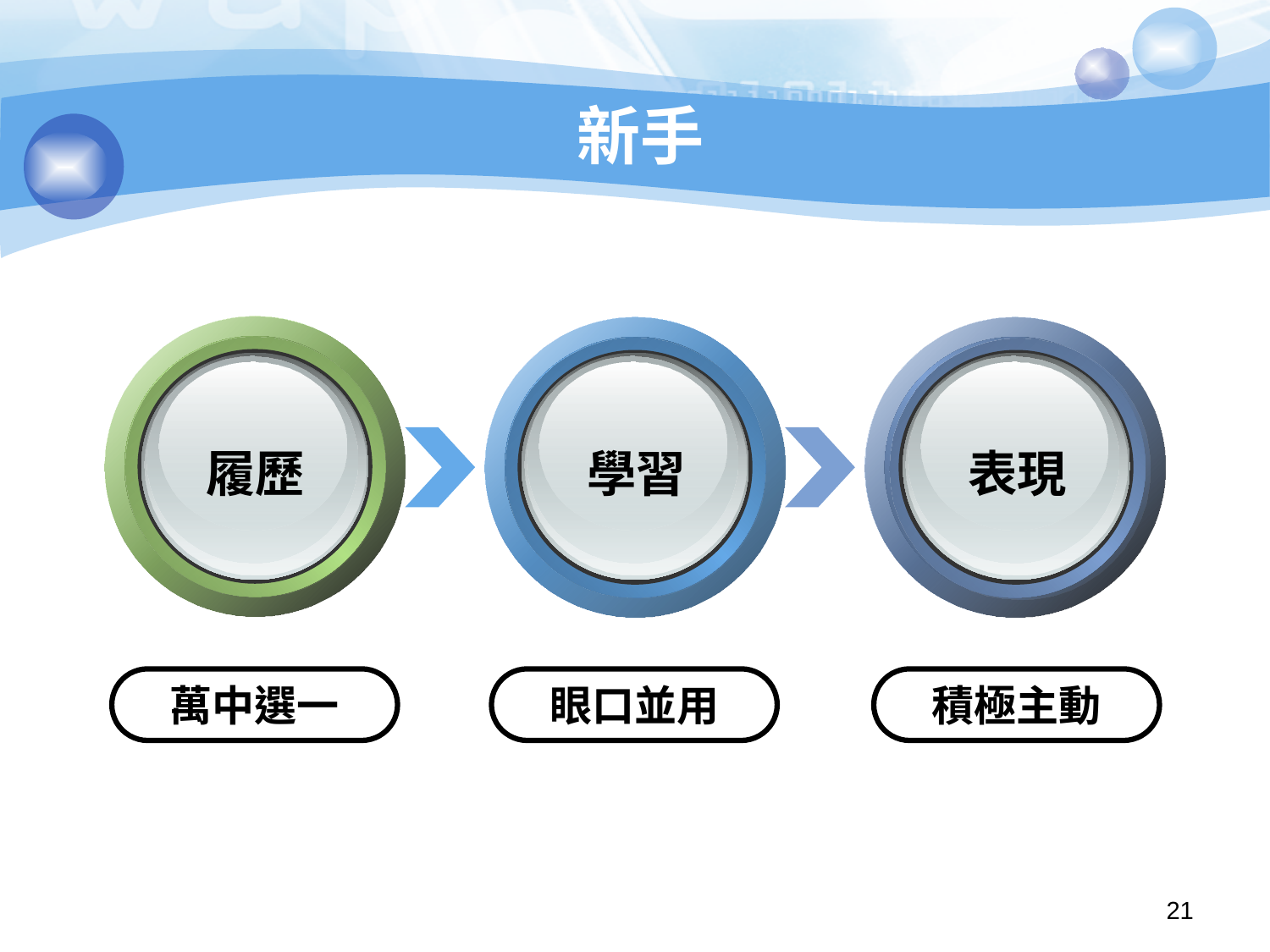

# 新手

履歷
學習
表現
萬中選一
眼口並用
積極主動
21